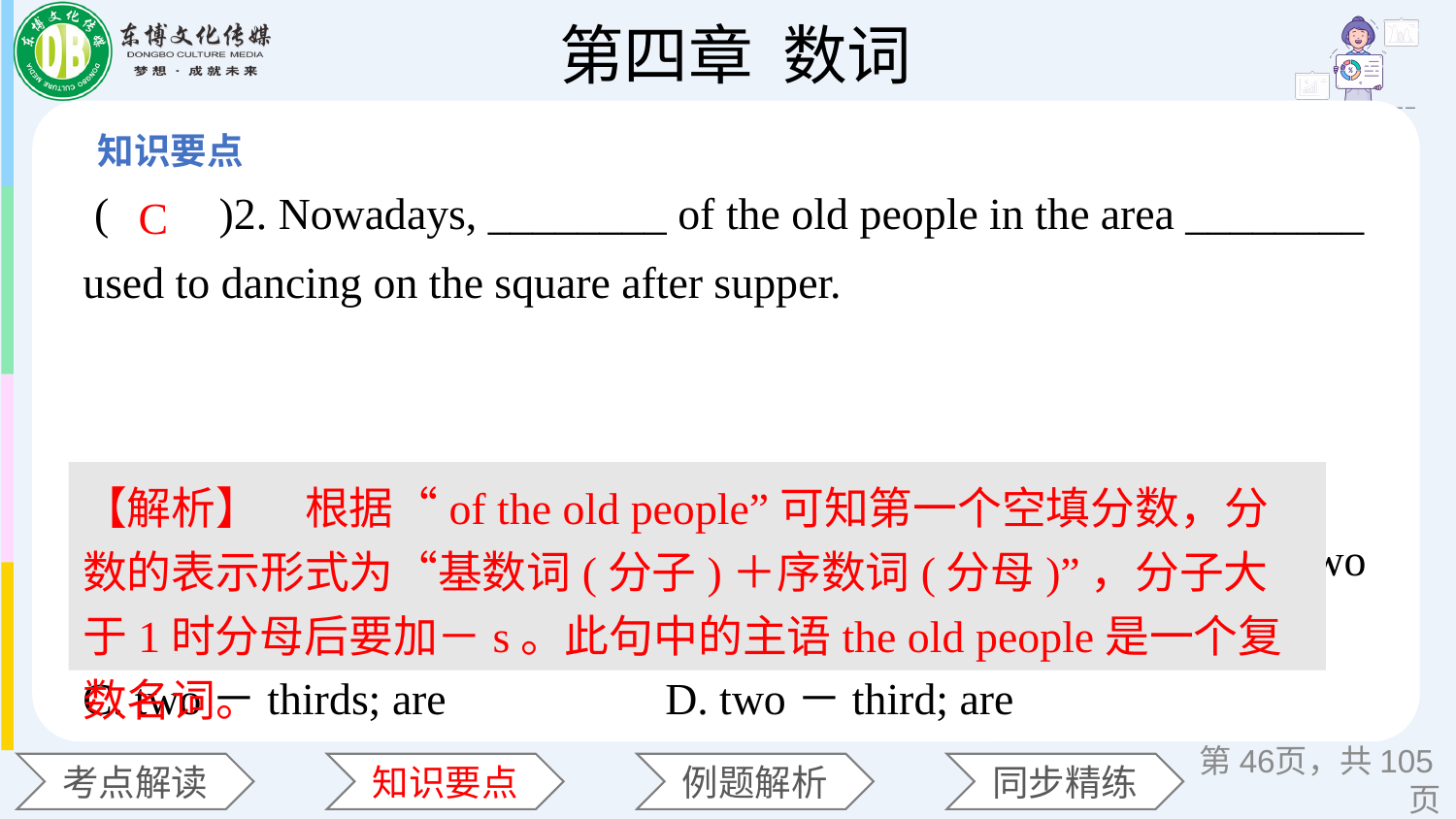

(　　)2. Nowadays, ________ of the old people in the area ________ used to dancing on the square after supper.　　　　　　　　　　　　　　　　　　　　　　　　　　　　　　　　　　　　　　　　　　　　　　　　　　　　　　　　　　　　　　　　　　　　　　　　　　　　　　　　　　　　　　　　　　　　　　　　　　　　　　　　　　　　　　　　A. two－third; is    		B. two－thirds; is
C. two－thirds; are    		D. two－third; are
C
【解析】　根据“of the old people”可知第一个空填分数，分数的表示形式为“基数词(分子)＋序数词(分母)”，分子大于1时分母后要加－s。此句中的主语the old people是一个复数名词。
第46页，共105页